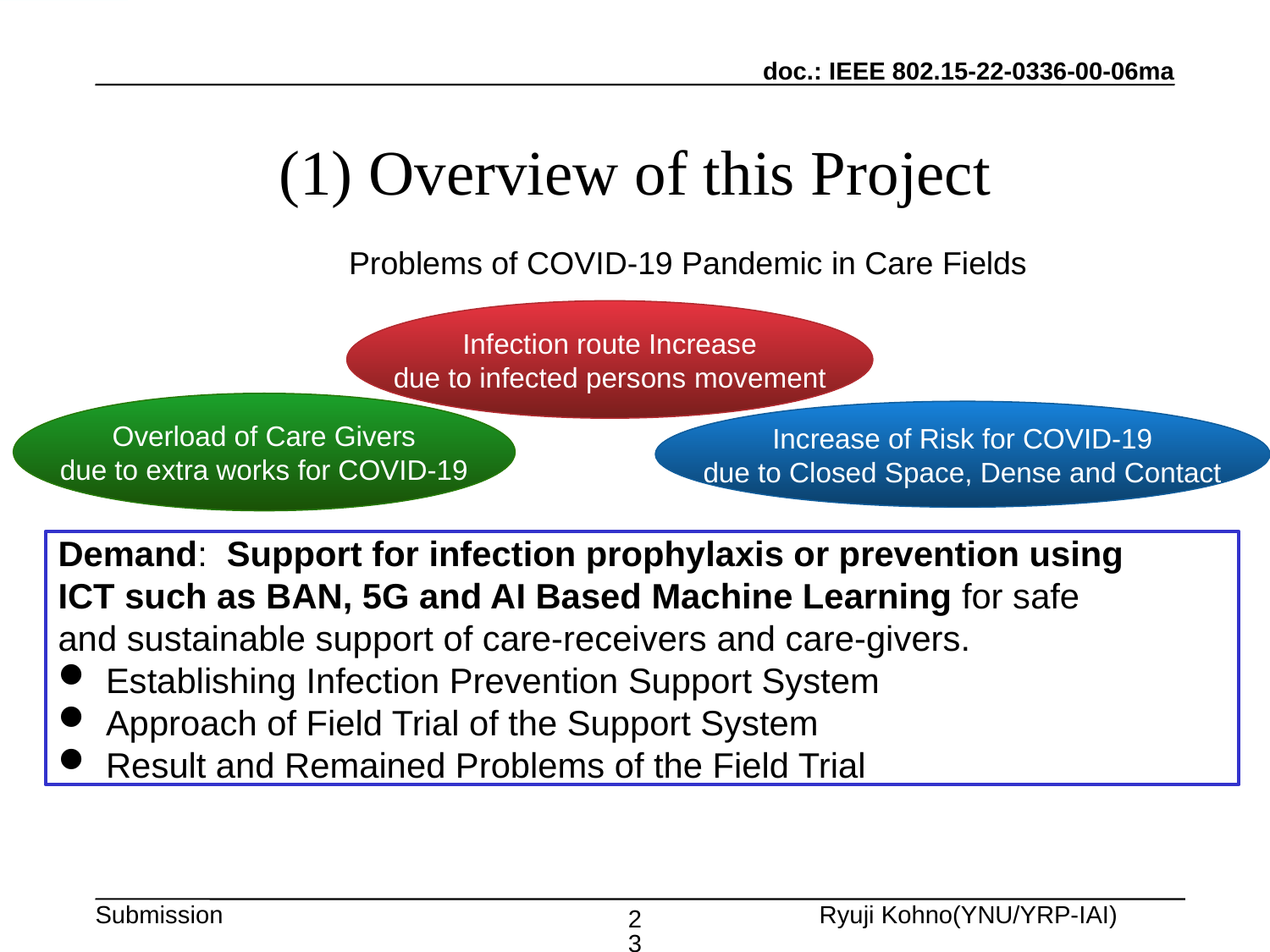

# (1) Overview of this Project
Problems of COVID-19 Pandemic in Care Fields
Infection route Increase
 due to infected persons movement
Overload of Care Givers
due to extra works for COVID-19
Increase of Risk for COVID-19
due to Closed Space, Dense and Contact
Demand:  Support for infection prophylaxis or prevention using
ICT such as BAN, 5G and AI Based Machine Learning for safe
and sustainable support of care-receivers and care-givers.
Establishing Infection Prevention Support System
Approach of Field Trial of the Support System
Result and Remained Problems of the Field Trial
23
本報告は、国立研究開発法人情報通信研究機構(NICT)の「ウイルス等感染症対策に資する情報通信技術の研究開発」に関する委託研究の成果を活用
・サービス利用者が受容可能な簡易な仕組みを検討，考察
・異なる事業形態の介護事業者にてコンセプトの実現性を実証実験で確認
・成果と把握した課題を報告